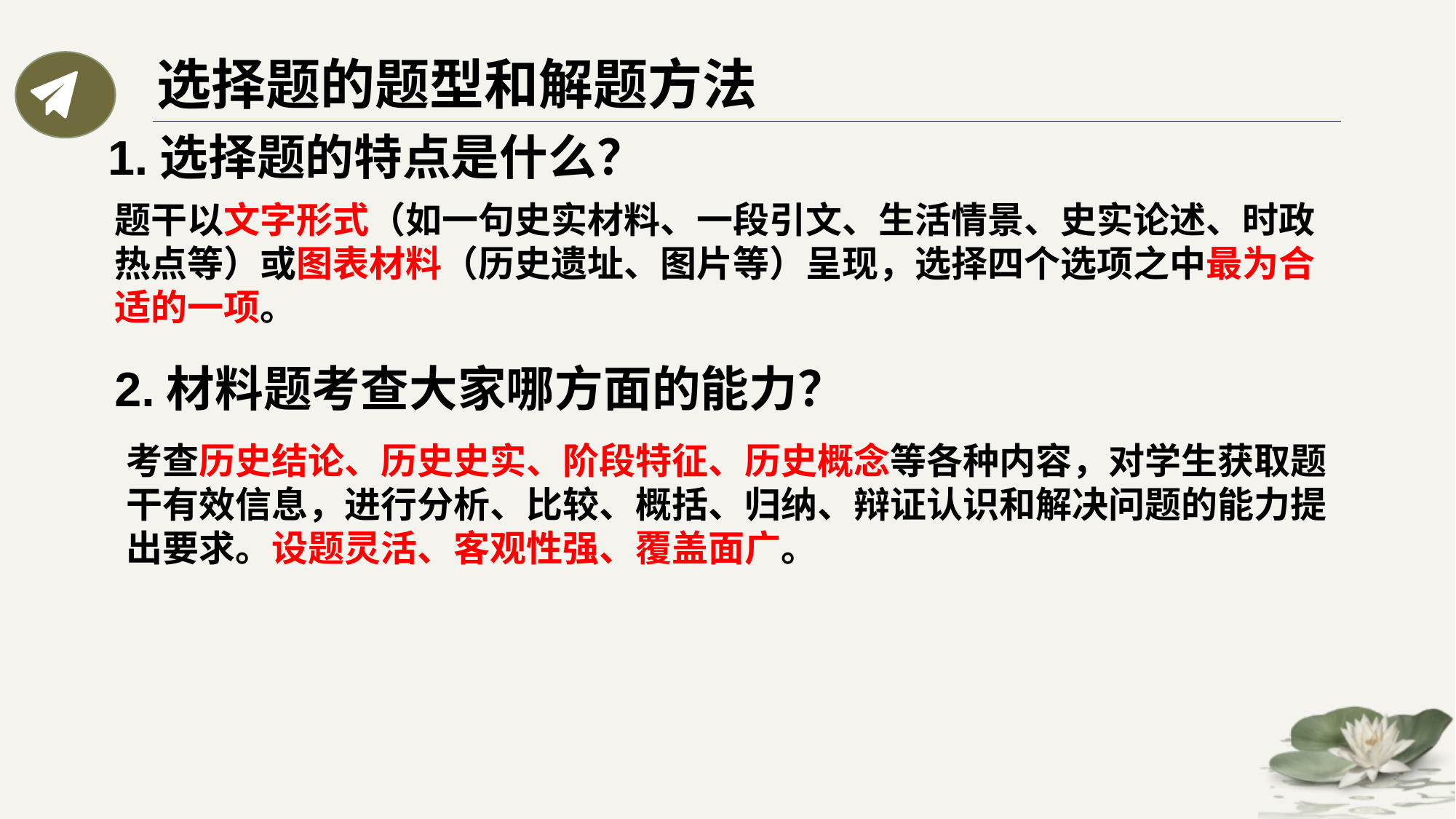

选择题的题型和解题方法

1.选择题的特点是什么？
题干以文字形式（如一句史实材料、一段引文、生活情景、史实论述、时政热点等）或图表材料（历史遗址、图片等）呈现，选择四个选项之中最为合适的一项。

2.材料题考查大家哪方面的能力？
考查历史结论、历史史实、阶段特征、历史概念等各种内容，对学生获取题干有效信息，进行分析、比较、概括、归纳、辩证认识和解决问题的能力提出要求。设题灵活、客观性强、覆盖面广。